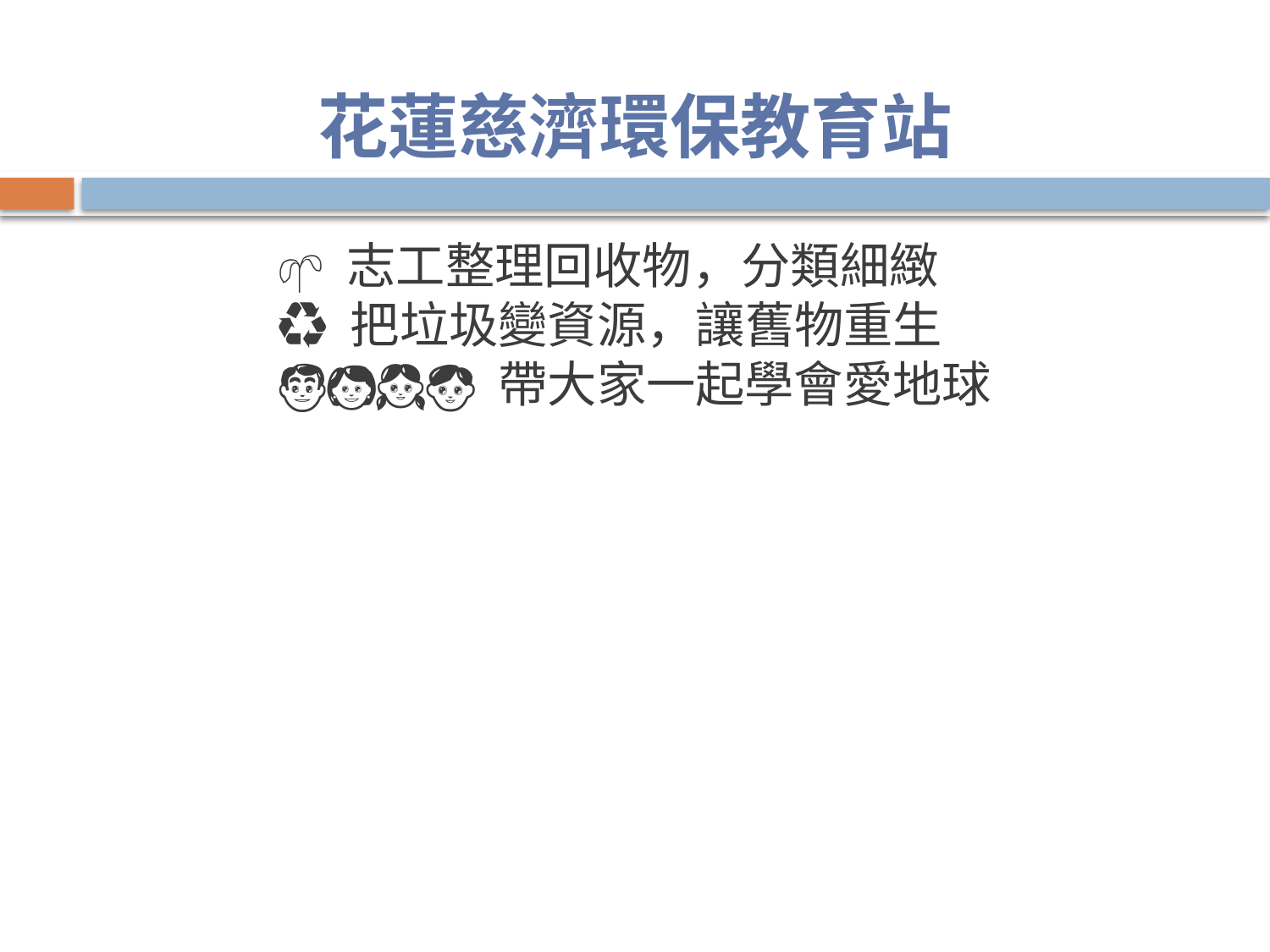

#

花蓮慈濟環保教育站

🌱 志工整理回收物，分類細緻
♻️ 把垃圾變資源，讓舊物重生
👨‍👩‍👧‍👦 帶大家一起學會愛地球